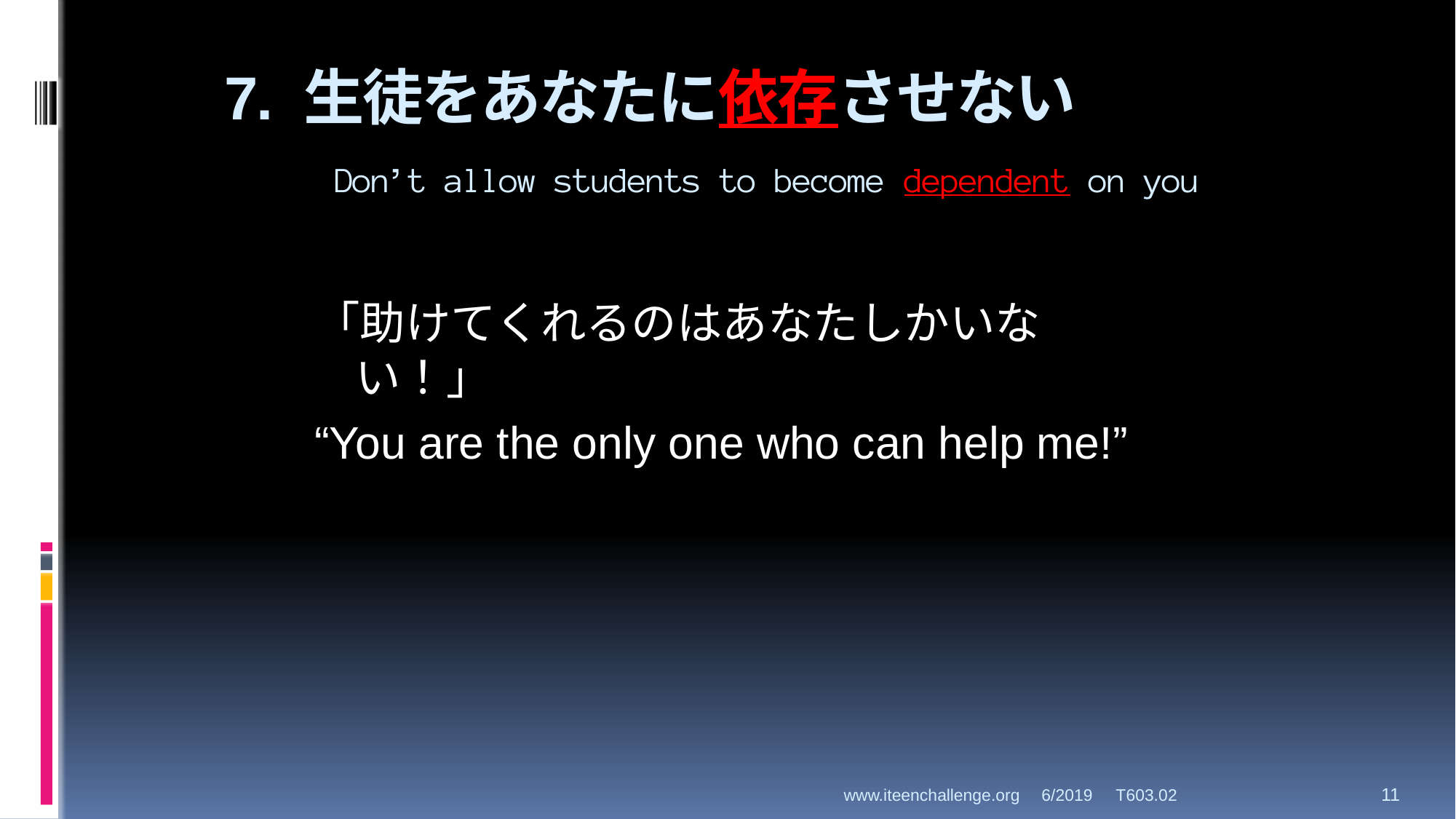

# 7. 生徒をあなたに依存させない Don’t allow students to become dependent on you
「助けてくれるのはあなたしかいない！」
“You are the only one who can help me!”

www.iteenchallenge.org
6/2019     T603.02
11